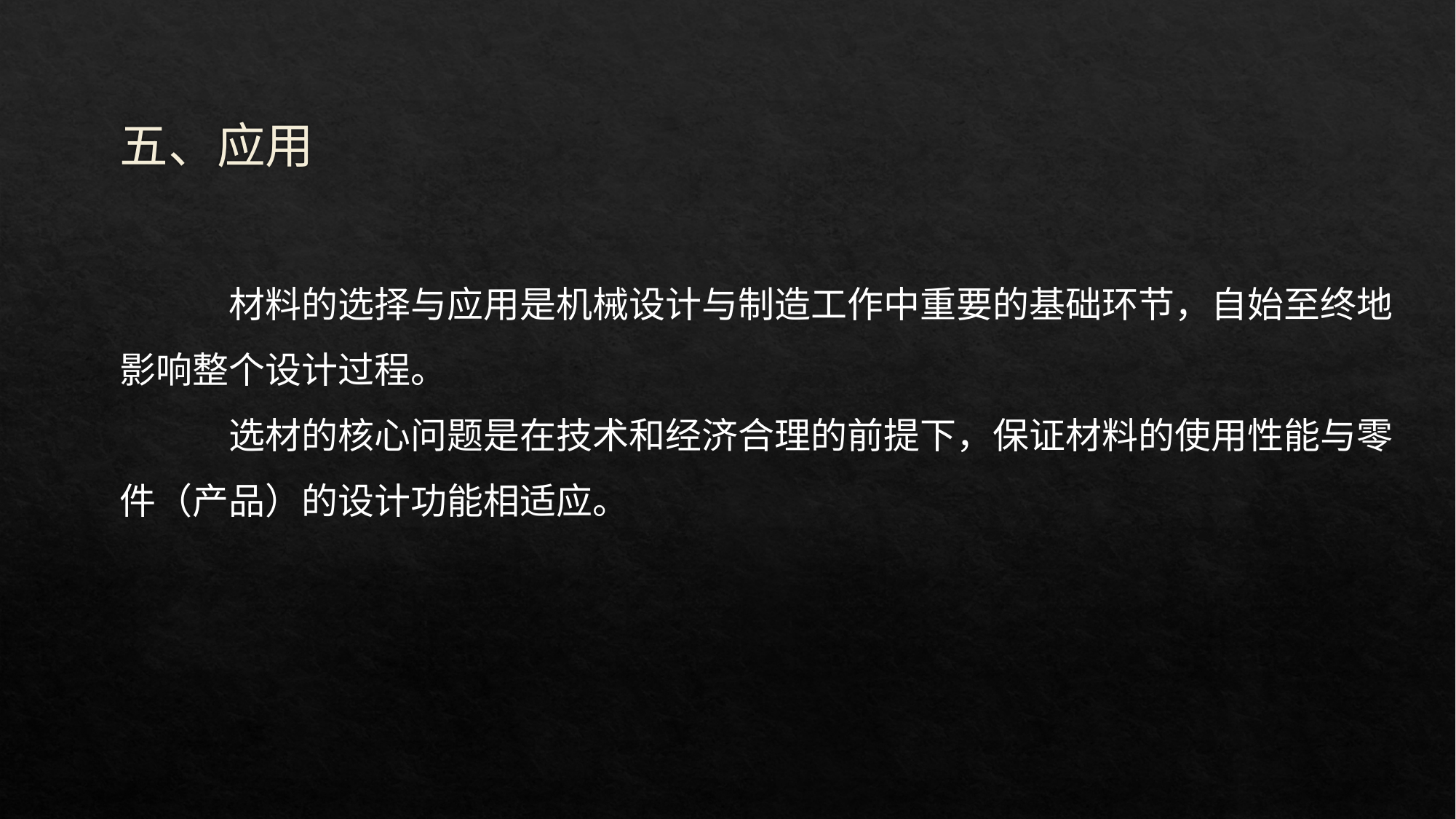

# 五、应用
	材料的选择与应用是机械设计与制造工作中重要的基础环节，自始至终地影响整个设计过程。
	选材的核心问题是在技术和经济合理的前提下，保证材料的使用性能与零件（产品）的设计功能相适应。